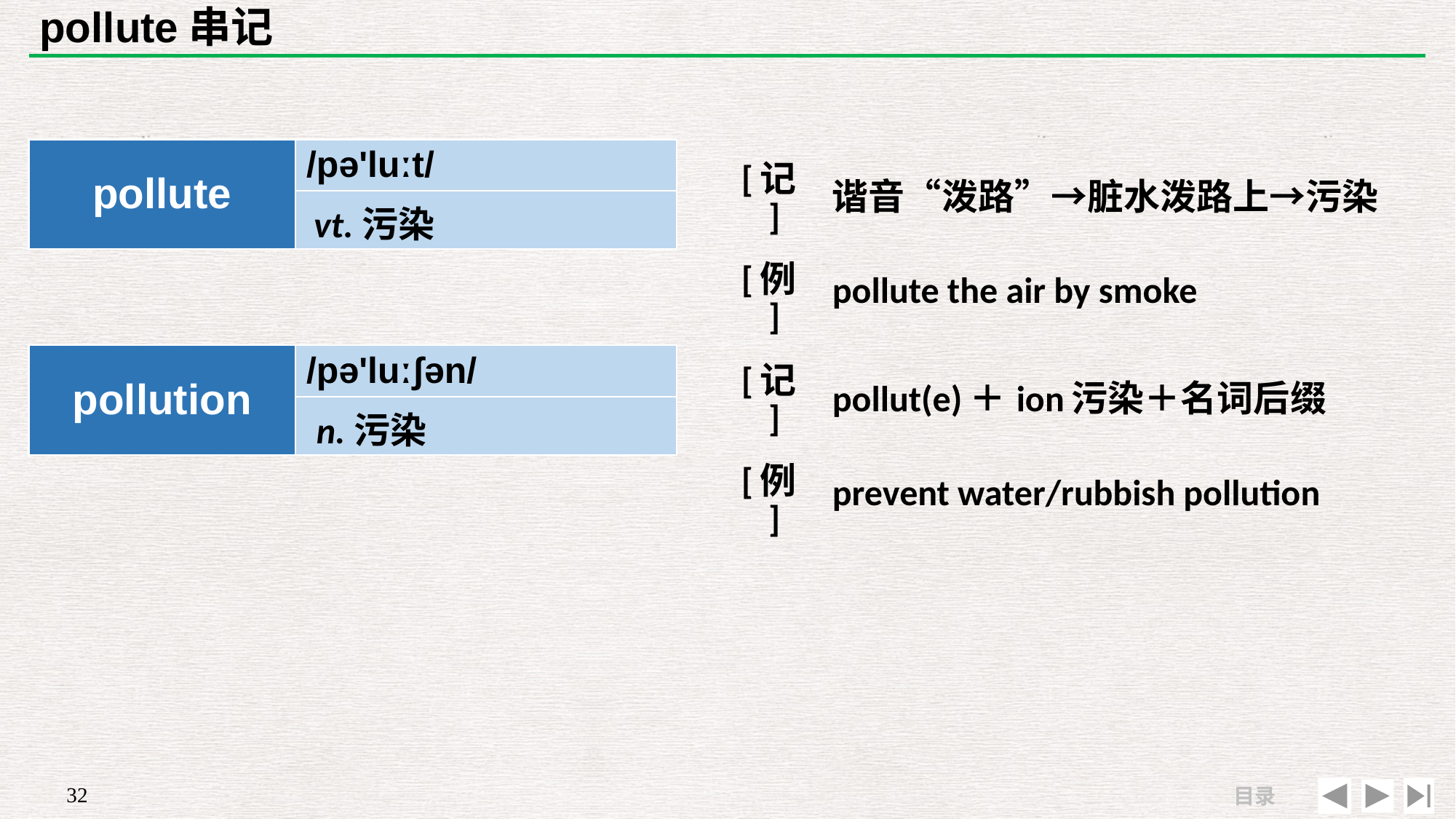

# pollute串记

| pollute | /pə'luːt/ |
| --- | --- |
|  |  |
| [记] | 谐音“泼路”→脏水泼路上→污染 |
| --- | --- |
| [例] | pollute the air by smoke |
vt.污染
| pollution | /pə'luːʃən/ |
| --- | --- |
|  |  |
| [记] | pollut(e)＋ion污染＋名词后缀 |
| --- | --- |
| [例] | prevent water/rubbish pollution |
n.污染